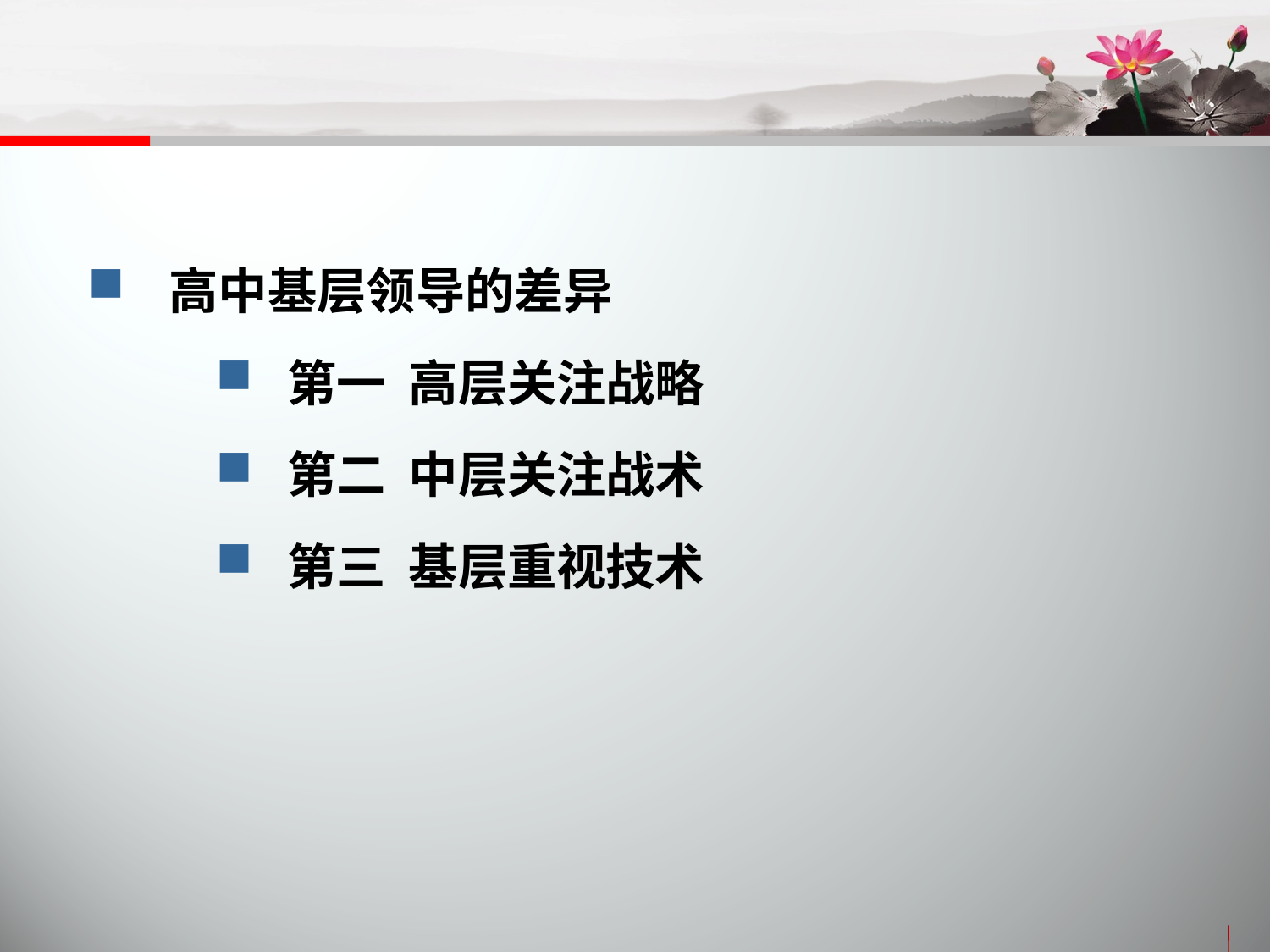

高中基层领导的差异
  第一  高层关注战略
  第二  中层关注战术
  第三  基层重视技术